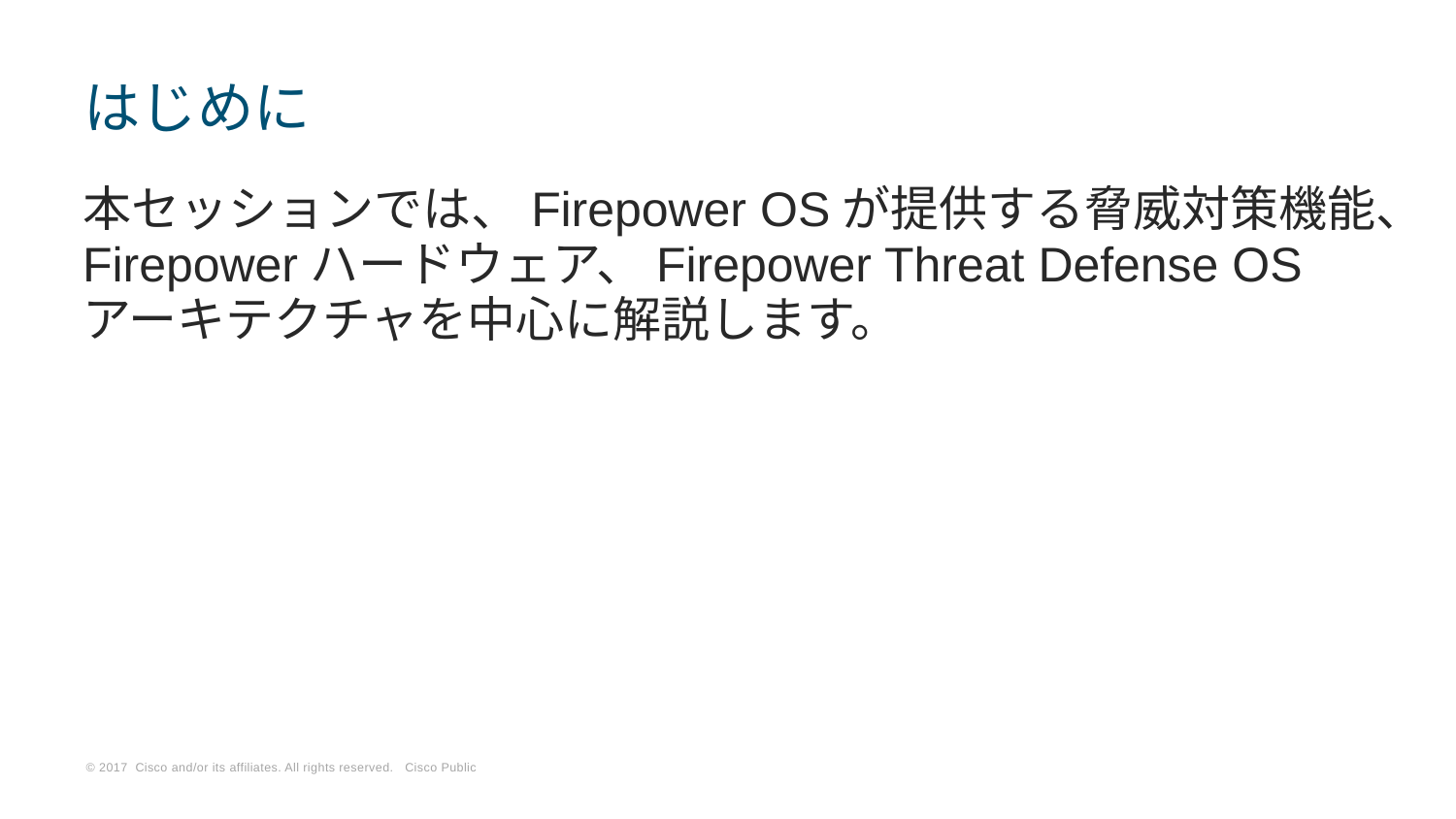

# はじめに
本セッションでは、Firepower OSが提供する脅威対策機能、Firepowerハードウェア、Firepower Threat Defense OSアーキテクチャを中心に解説します。